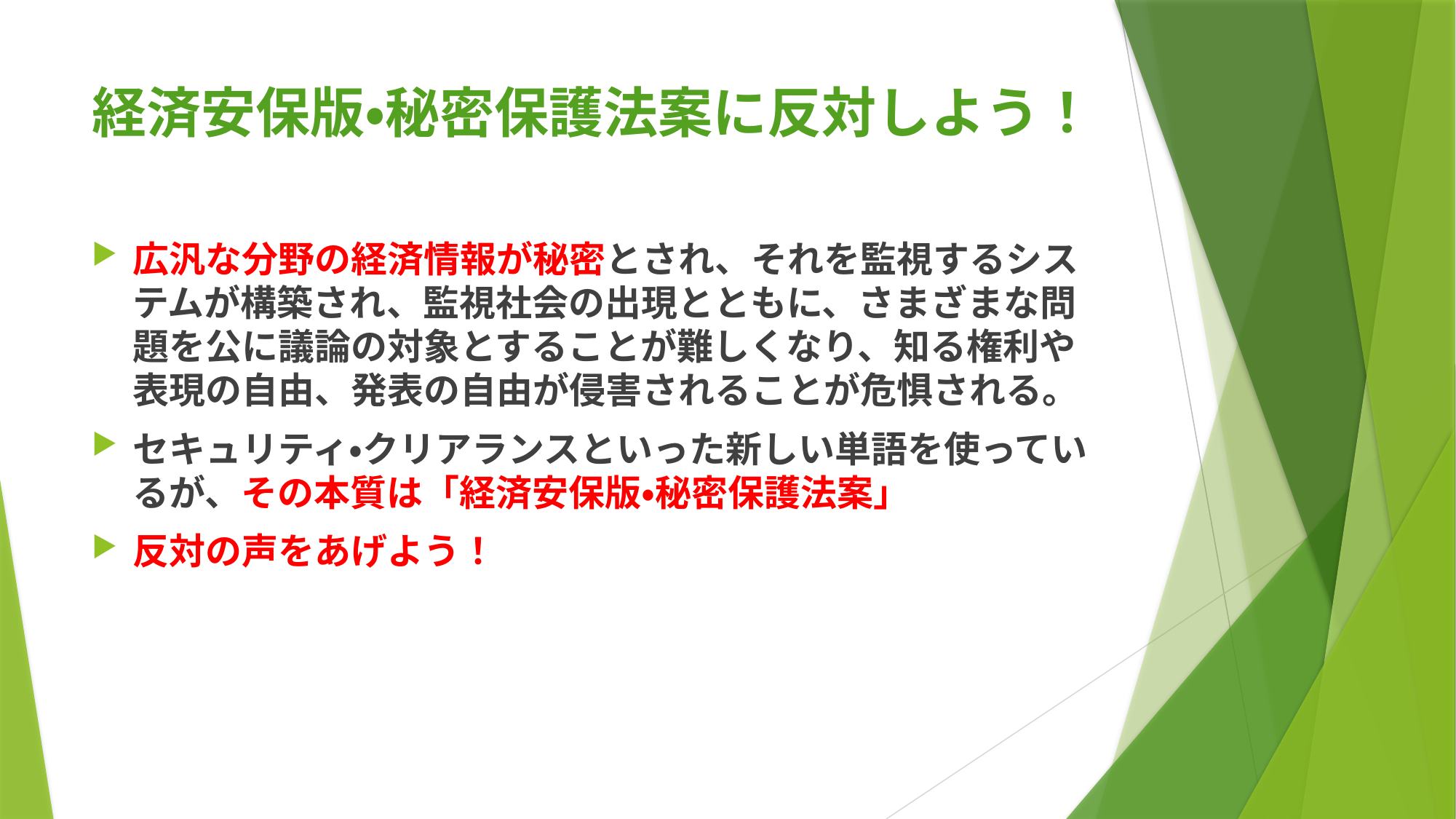

# 経済安保版・秘密保護法案に反対しよう！
広汎な分野の経済情報が秘密とされ、それを監視するシステムが構築され、監視社会の出現とともに、さまざまな問題を公に議論の対象とすることが難しくなり、知る権利や表現の自由、発表の自由が侵害されることが危惧される。
セキュリティ・クリアランスといった新しい単語を使っているが、その本質は「経済安保版・秘密保護法案」
反対の声をあげよう！
36